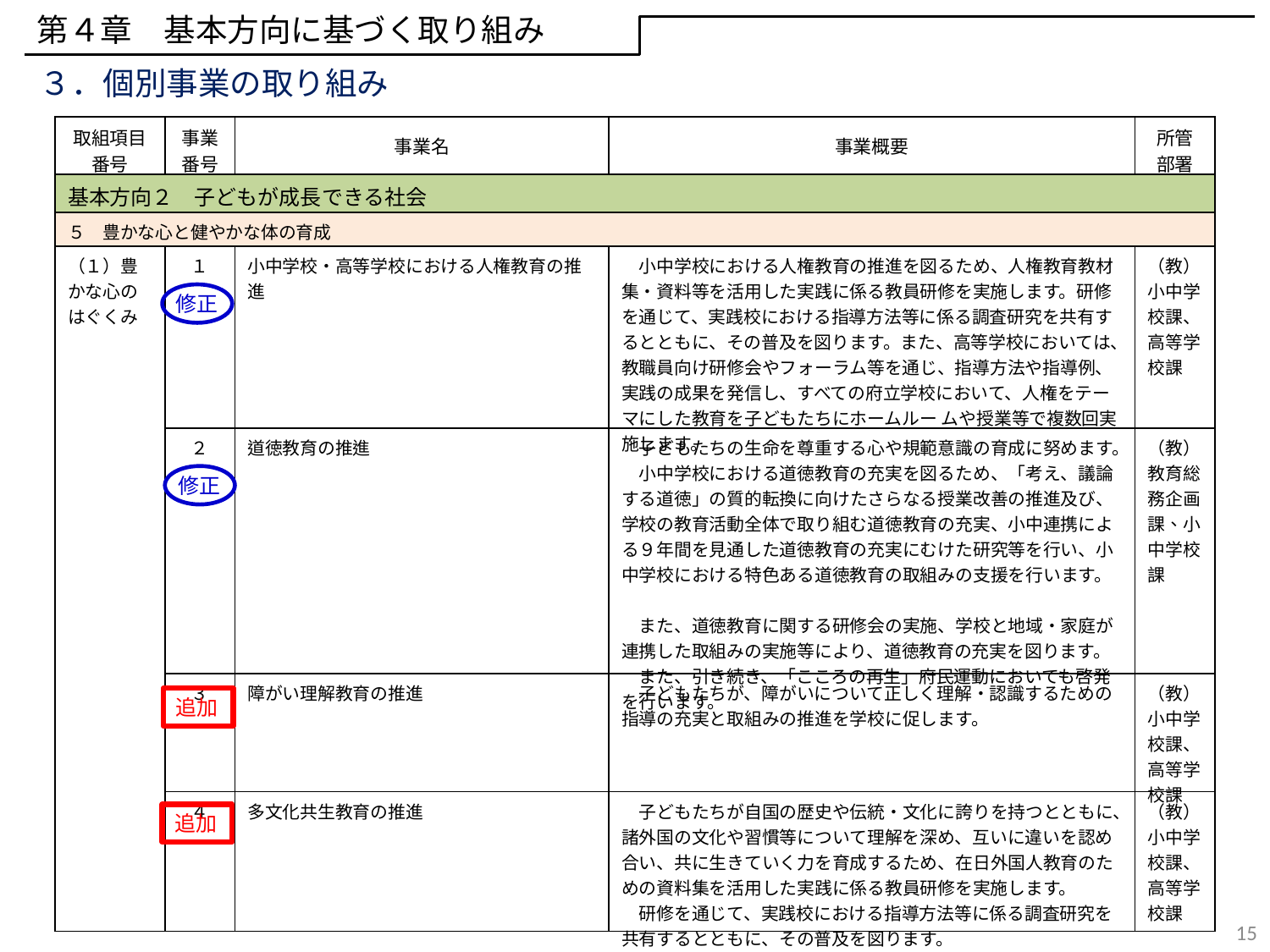

第４章　基本方向に基づく取り組み
３．個別事業の取り組み
| 取組項目 番号 | 事業 番号 | 事業名 | 事業概要 | 所管 部署 |
| --- | --- | --- | --- | --- |
| 基本方向２　子どもが成長できる社会 |  |  |  |  |
| ５　豊かな心と健やかな体の育成 |  |  |  |  |
| （１）豊かな心のはぐくみ | １ | 小中学校・高等学校における人権教育の推進 | 小中学校における人権教育の推進を図るため、人権教育教材集・資料等を活用した実践に係る教員研修を実施します。研修を通じて、実践校における指導方法等に係る調査研究を共有するとともに、その普及を図ります。また、高等学校においては、教職員向け研修会やフォーラム等を通じ、指導方法や指導例、実践の成果を発信し、すべての府立学校において、人権をテー マにした教育を子どもたちにホームルー ムや授業等で複数回実施します。 | （教）小中学校課、高等学校課 |
|  | ２ | 道徳教育の推進 | 子どもたちの生命を尊重する心や規範意識の育成に努めます。 　小中学校における道徳教育の充実を図るため、「考え、議論する道徳」の質的転換に向けたさらなる授業改善の推進及び、学校の教育活動全体で取り組む道徳教育の充実、小中連携による９年間を見通した道徳教育の充実にむけた研究等を行い、小中学校における特色ある道徳教育の取組みの支援を行います。　　 　また、道徳教育に関する研修会の実施、学校と地域・家庭が連携した取組みの実施等により、道徳教育の充実を図ります。 　また、引き続き、「こころの再生」府民運動においても啓発を行います。 | （教）教育総務企画課、小中学校課 |
|  | ３ | 障がい理解教育の推進 | 子どもたちが、障がいについて正しく理解・認識するための指導の充実と取組みの推進を学校に促します。 | （教）小中学校課、高等学校課 |
|  | ４ | 多文化共生教育の推進 | 子どもたちが自国の歴史や伝統・文化に誇りを持つとともに、諸外国の文化や習慣等について理解を深め、互いに違いを認め合い、共に生きていく力を育成するため、在日外国人教育のための資料集を活用した実践に係る教員研修を実施します。 　研修を通じて、実践校における指導方法等に係る調査研究を共有するとともに、その普及を図ります。 | （教）小中学校課、高等学校課 |

修正

修正
追加
追加
15